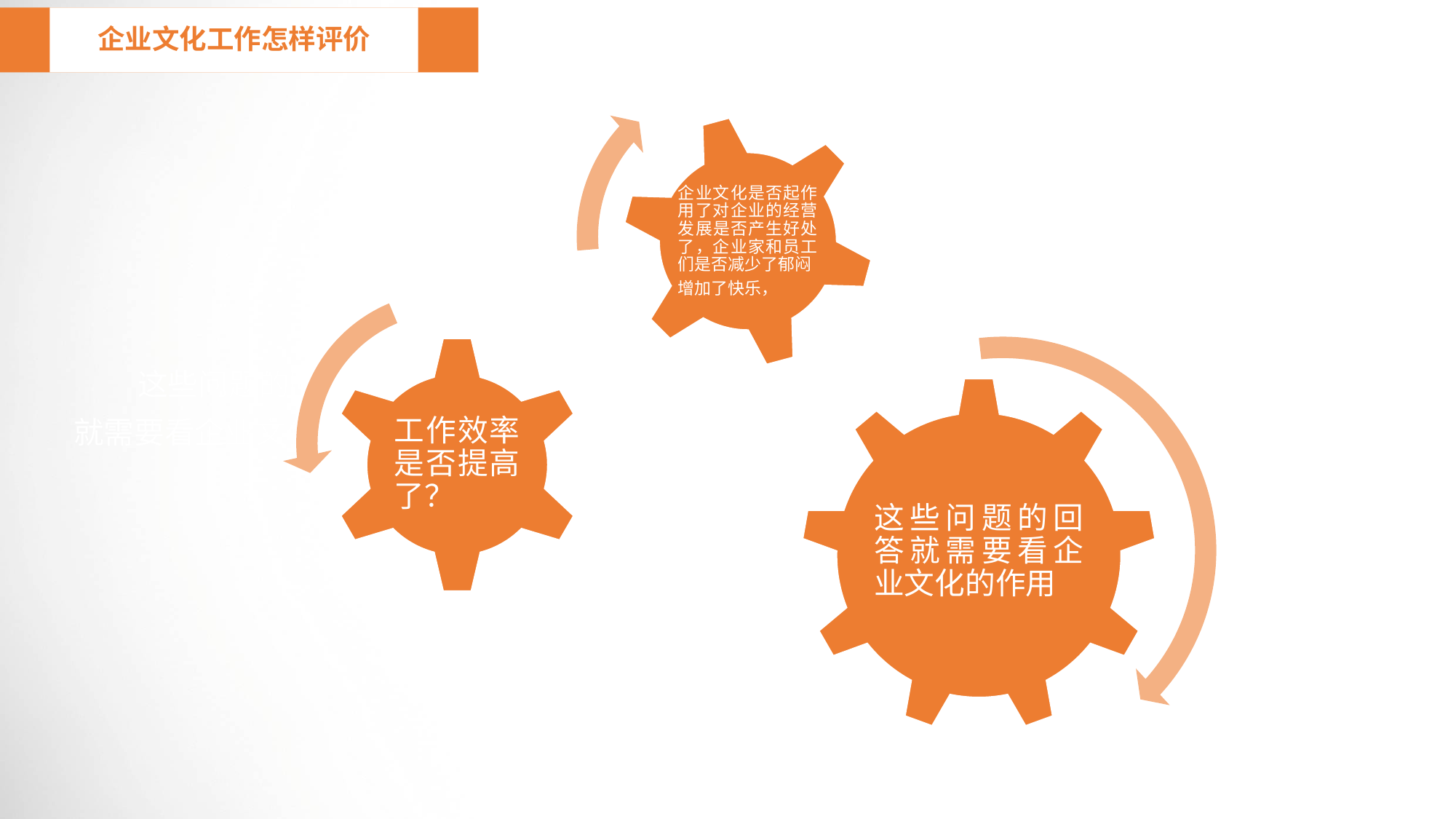

企业文化工作怎样评价

企业文化是否起作用了对企业的经营发展是否产生好处了，企业家和员工们是否减少了郁闷
增加了快乐，

这些问题的回答
就需要看企业文化的作用

工作效率是否提高了？
这些问题的回答就需要看企业文化的作用